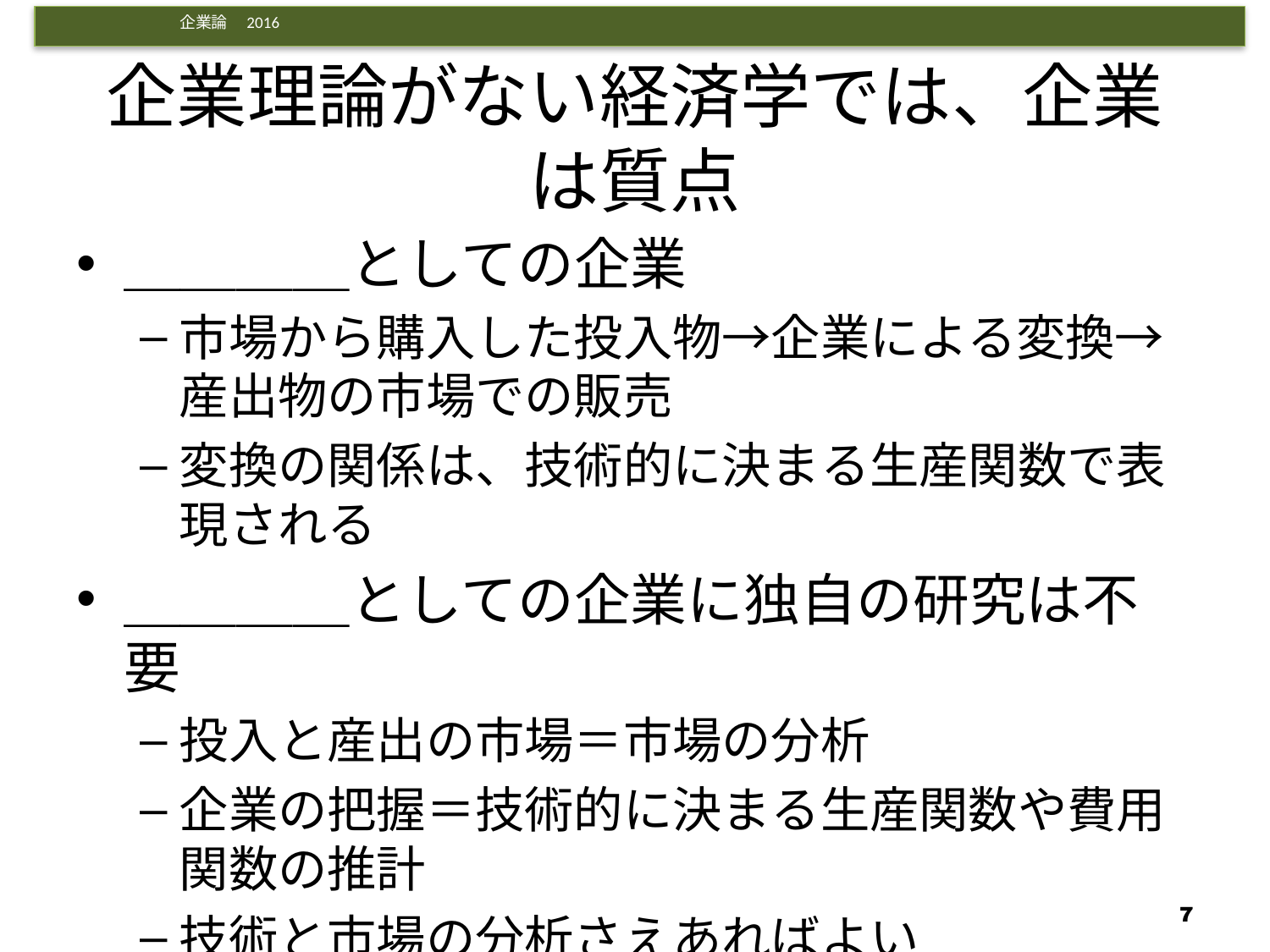

# 企業理論がない経済学では、企業は質点
＿＿＿＿としての企業
市場から購入した投入物→企業による変換→産出物の市場での販売
変換の関係は、技術的に決まる生産関数で表現される
＿＿＿＿としての企業に独自の研究は不要
投入と産出の市場＝市場の分析
企業の把握＝技術的に決まる生産関数や費用関数の推計
技術と市場の分析さえあればよい

7